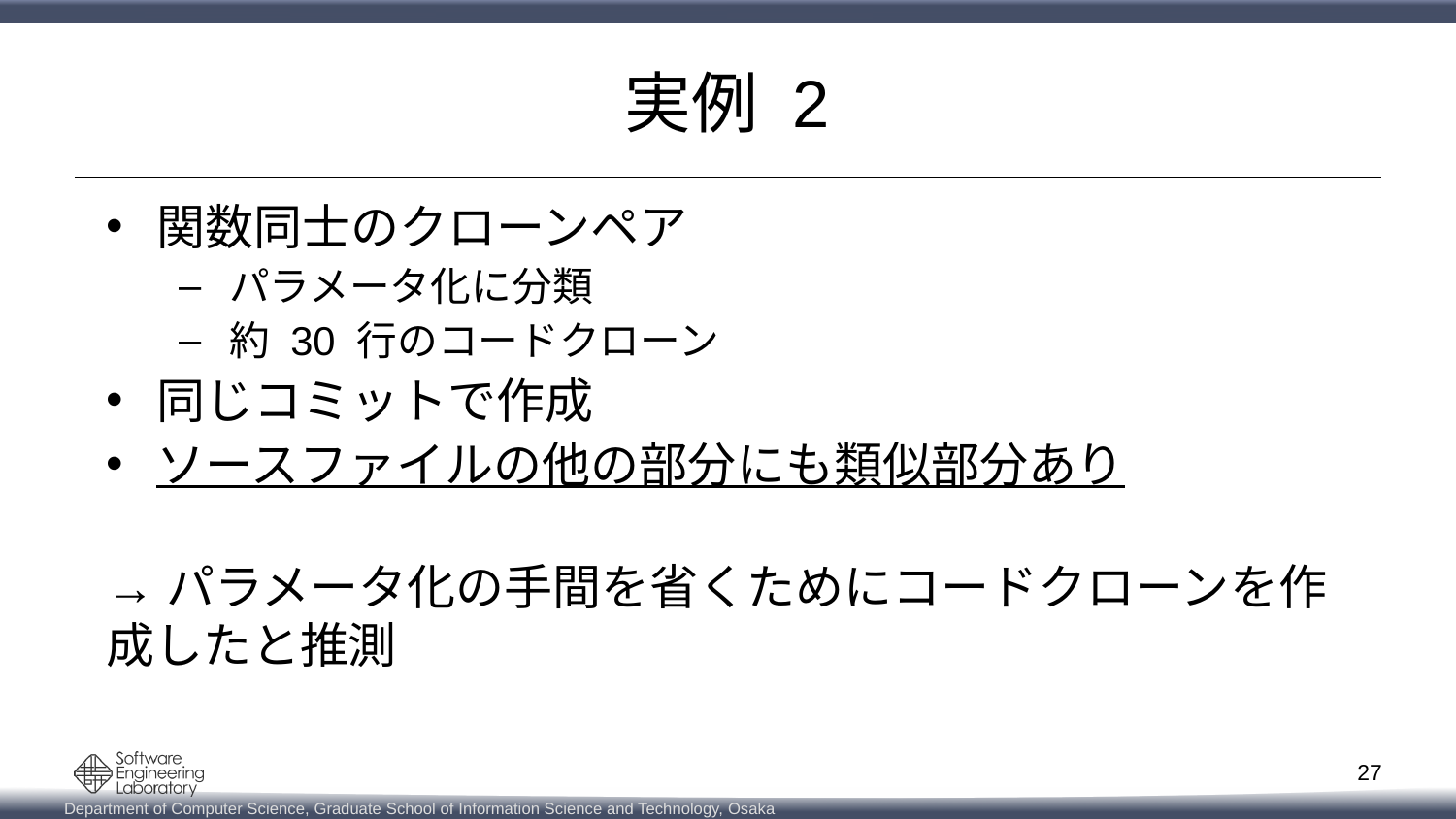

# 実例 2
関数同士のクローンペア
パラメータ化に分類
約 30 行のコードクローン
同じコミットで作成
ソースファイルの他の部分にも類似部分あり
→パラメータ化の手間を省くためにコードクローンを作成したと推測

27